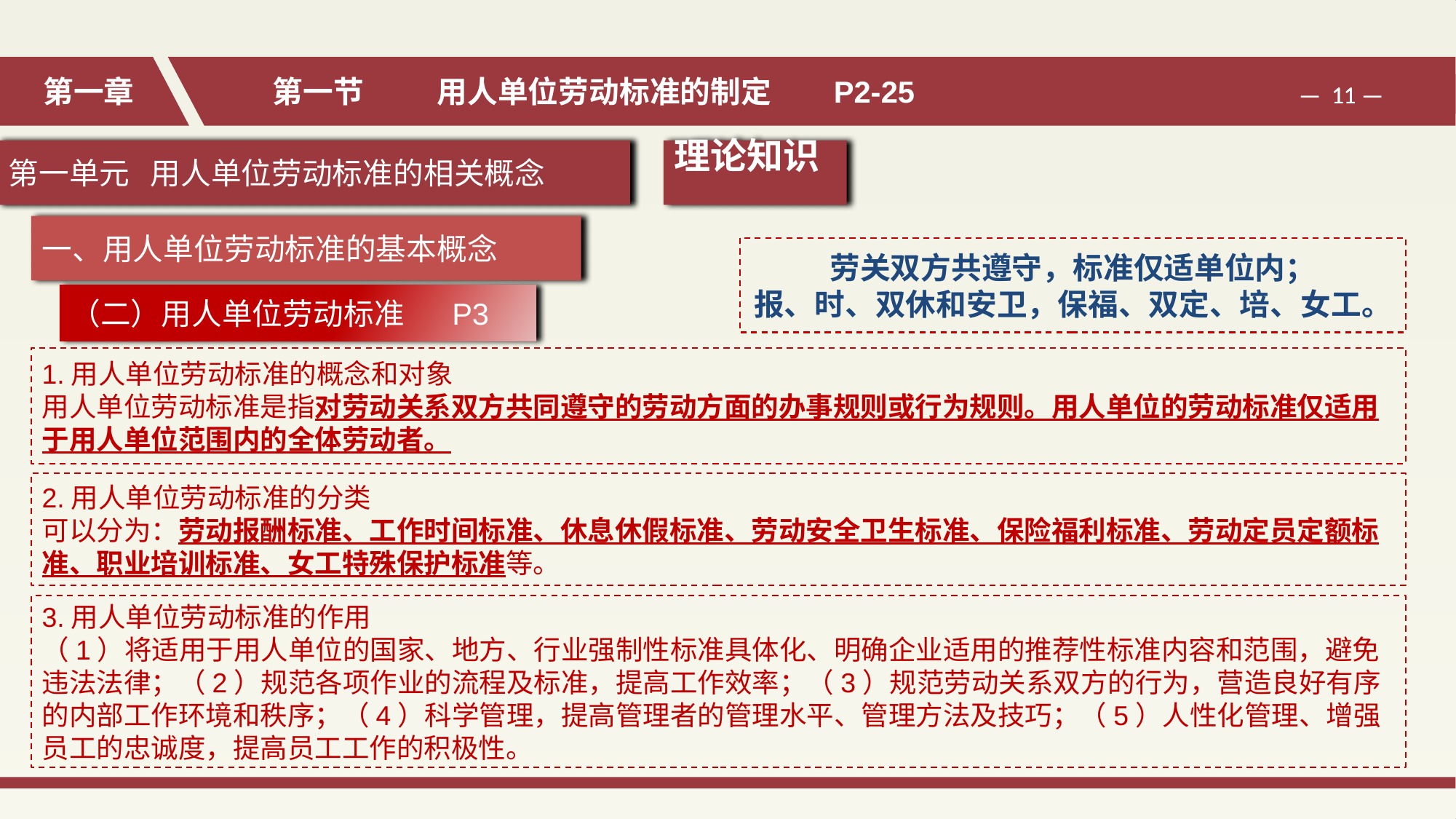

第一单元   用人单位劳动标准的相关概念
理论知识
一、用人单位劳动标准的基本概念
劳关双方共遵守，标准仅适单位内；
报、时、双休和安卫，保福、双定、培、女工。
（二）用人单位劳动标准      P3
1.用人单位劳动标准的概念和对象
用人单位劳动标准是指对劳动关系双方共同遵守的劳动方面的办事规则或行为规则。用人单位的劳动标准仅适用于用人单位范围内的全体劳动者。
2.用人单位劳动标准的分类
可以分为：劳动报酬标准、工作时间标准、休息休假标准、劳动安全卫生标准、保险福利标准、劳动定员定额标准、职业培训标准、女工特殊保护标准等。
3.用人单位劳动标准的作用
（1）将适用于用人单位的国家、地方、行业强制性标准具体化、明确企业适用的推荐性标准内容和范围，避免违法法律；（2）规范各项作业的流程及标准，提高工作效率；（3）规范劳动关系双方的行为，营造良好有序的内部工作环境和秩序；（4）科学管理，提高管理者的管理水平、管理方法及技巧；（5）人性化管理、增强员工的忠诚度，提高员工工作的积极性。